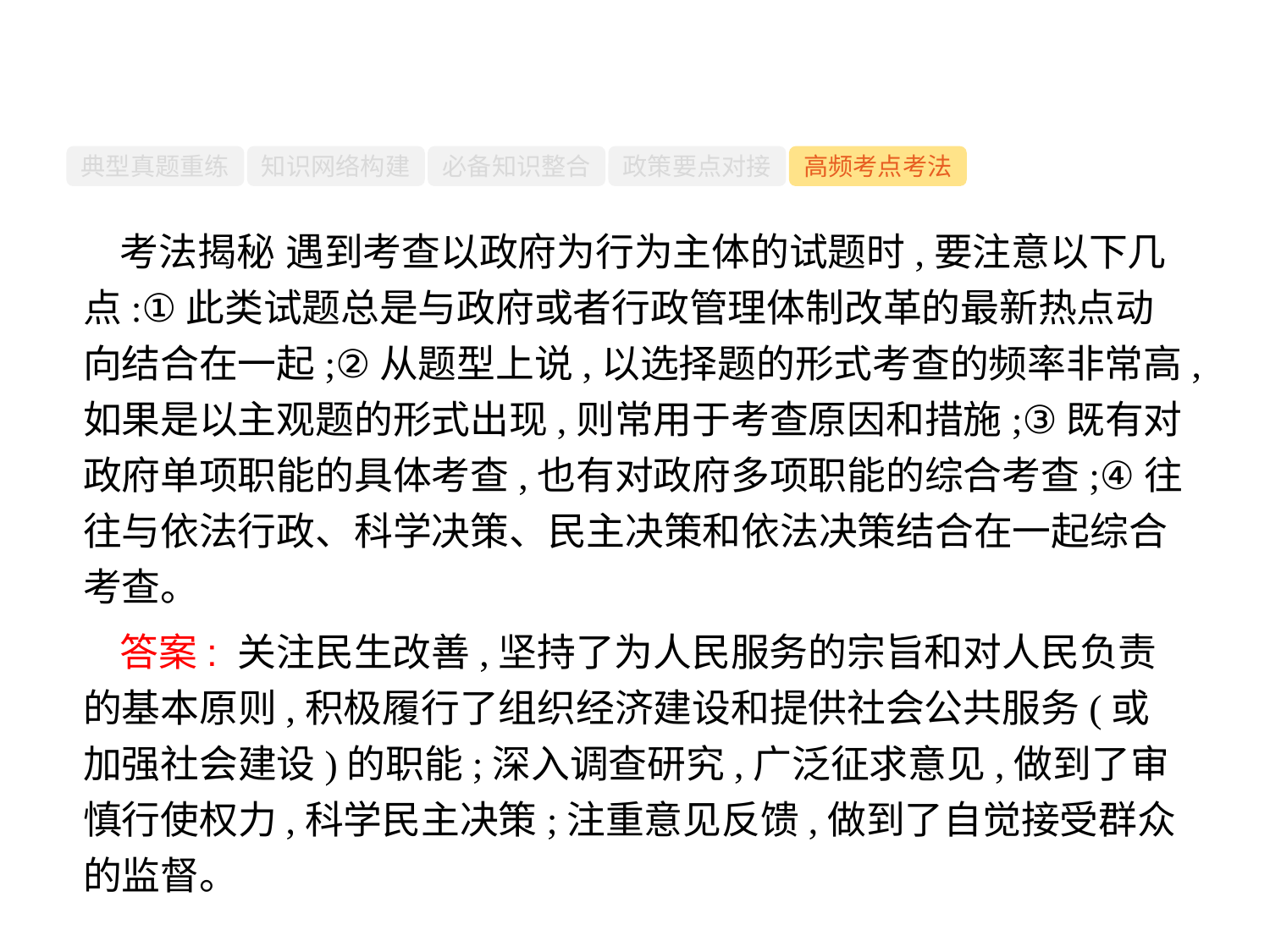

-60-
典型真题重练
知识网络构建
必备知识整合
政策要点对接
高频考点考法
考法揭秘 遇到考查以政府为行为主体的试题时,要注意以下几点:①此类试题总是与政府或者行政管理体制改革的最新热点动向结合在一起;②从题型上说,以选择题的形式考查的频率非常高,如果是以主观题的形式出现,则常用于考查原因和措施;③既有对政府单项职能的具体考查,也有对政府多项职能的综合考查;④往往与依法行政、科学决策、民主决策和依法决策结合在一起综合考查。
答案: 关注民生改善,坚持了为人民服务的宗旨和对人民负责的基本原则,积极履行了组织经济建设和提供社会公共服务(或加强社会建设)的职能;深入调查研究,广泛征求意见,做到了审慎行使权力,科学民主决策;注重意见反馈,做到了自觉接受群众的监督。